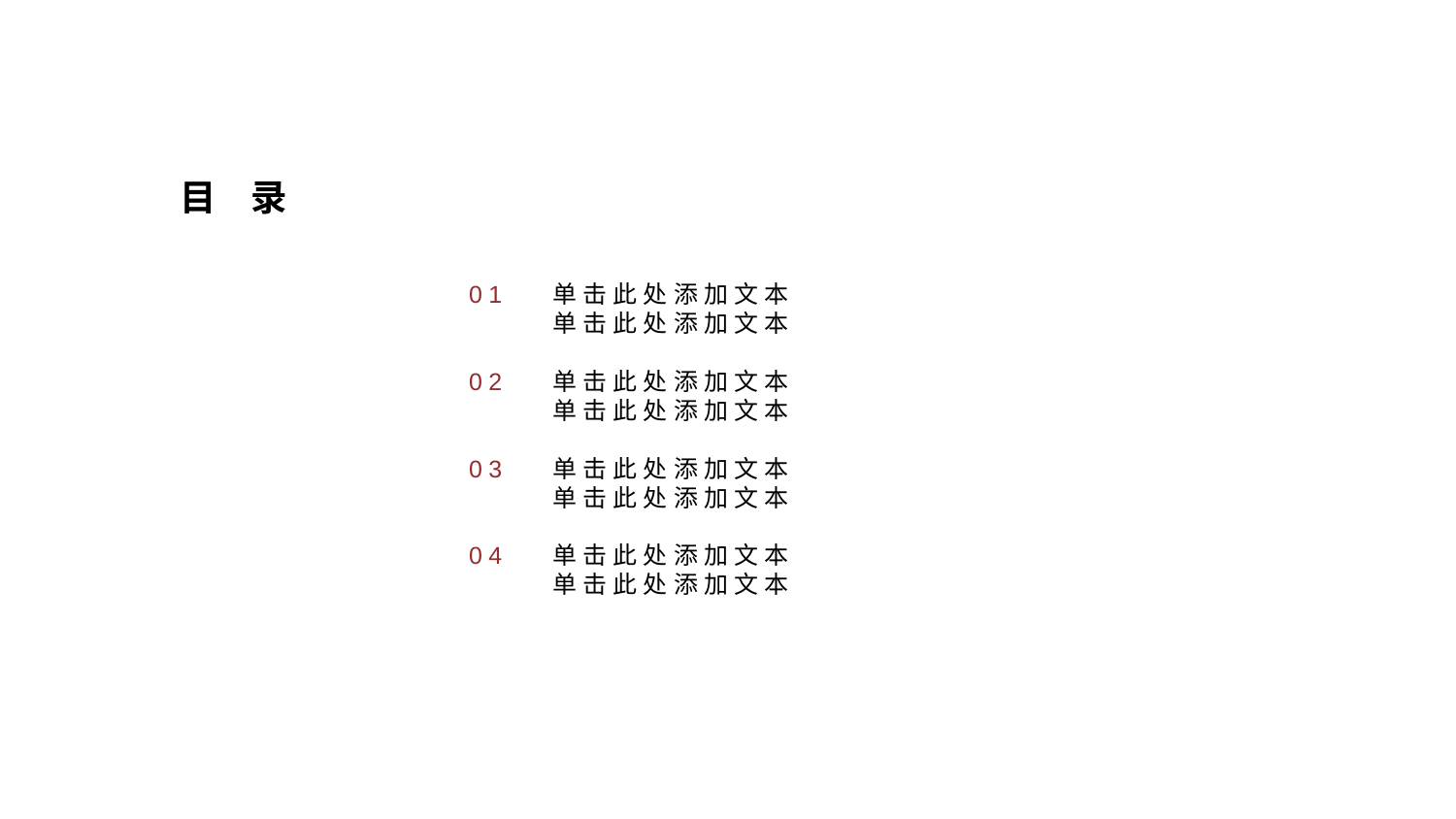

目  录
01   单击此处添加文本
单击此处添加文本

         02   单击此处添加文本
单击此处添加文本

         03   单击此处添加文本
单击此处添加文本

04   单击此处添加文本
单击此处添加文本